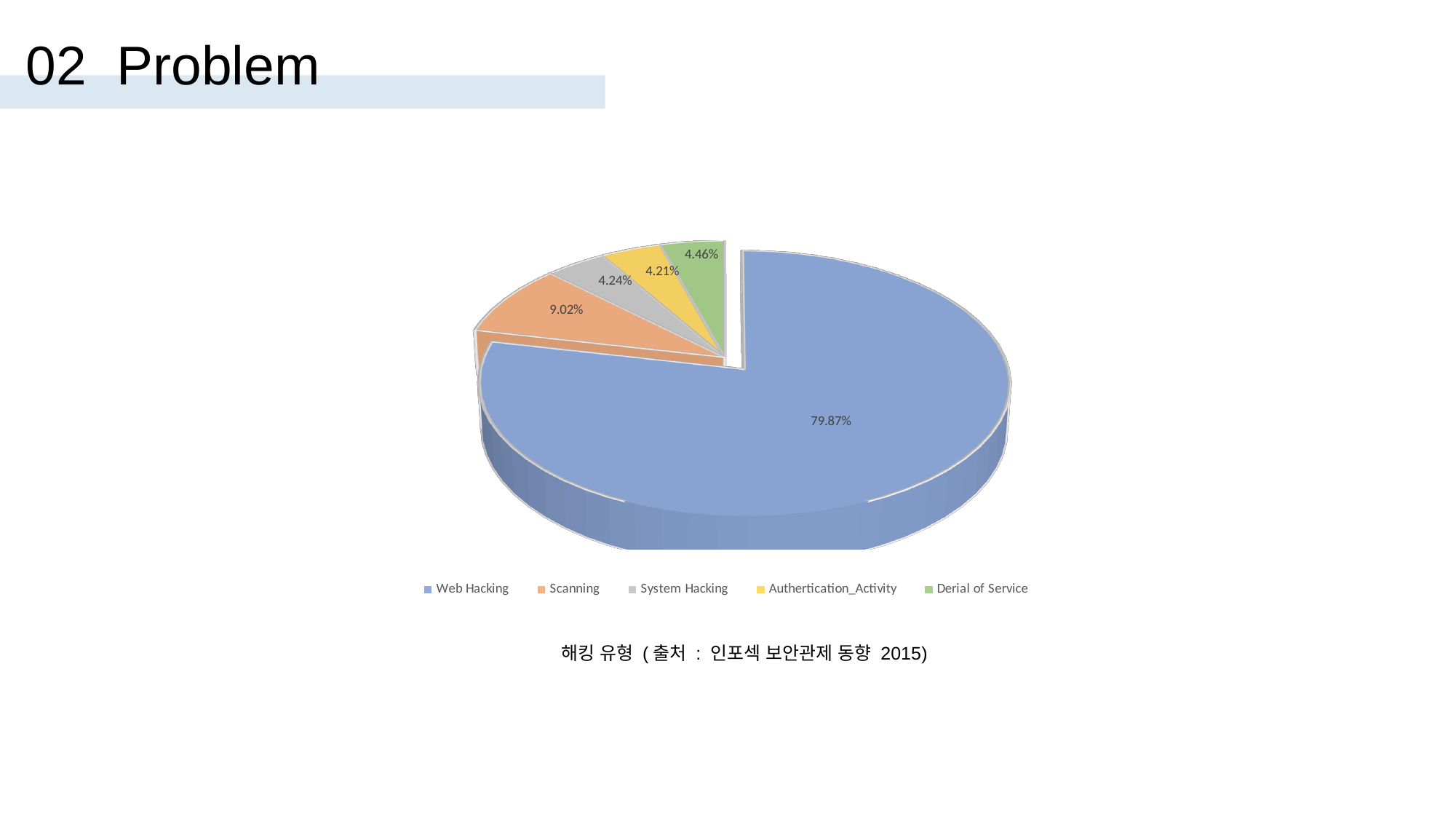

02  Problem

[unsupported chart]

해킹 유형 (출처 : 인포섹 보안관제 동향 2015)